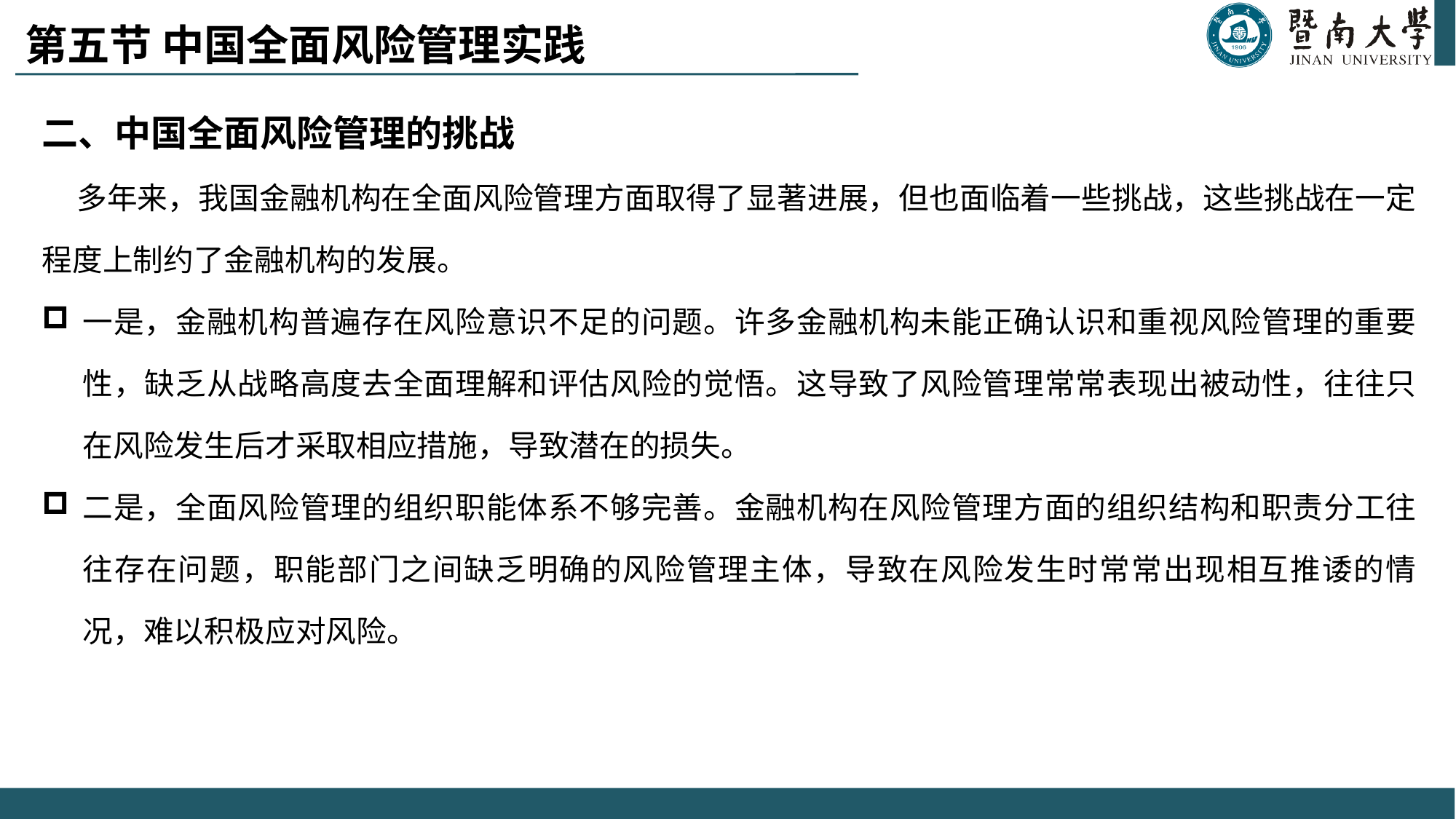

# 第五节 中国全面风险管理实践
二、中国全面风险管理的挑战
    多年来，我国金融机构在全面风险管理方面取得了显著进展，但也面临着一些挑战，这些挑战在一定程度上制约了金融机构的发展。
一是，金融机构普遍存在风险意识不足的问题。许多金融机构未能正确认识和重视风险管理的重要性，缺乏从战略高度去全面理解和评估风险的觉悟。这导致了风险管理常常表现出被动性，往往只在风险发生后才采取相应措施，导致潜在的损失。
二是，全面风险管理的组织职能体系不够完善。金融机构在风险管理方面的组织结构和职责分工往往存在问题，职能部门之间缺乏明确的风险管理主体，导致在风险发生时常常出现相互推诿的情况，难以积极应对风险。